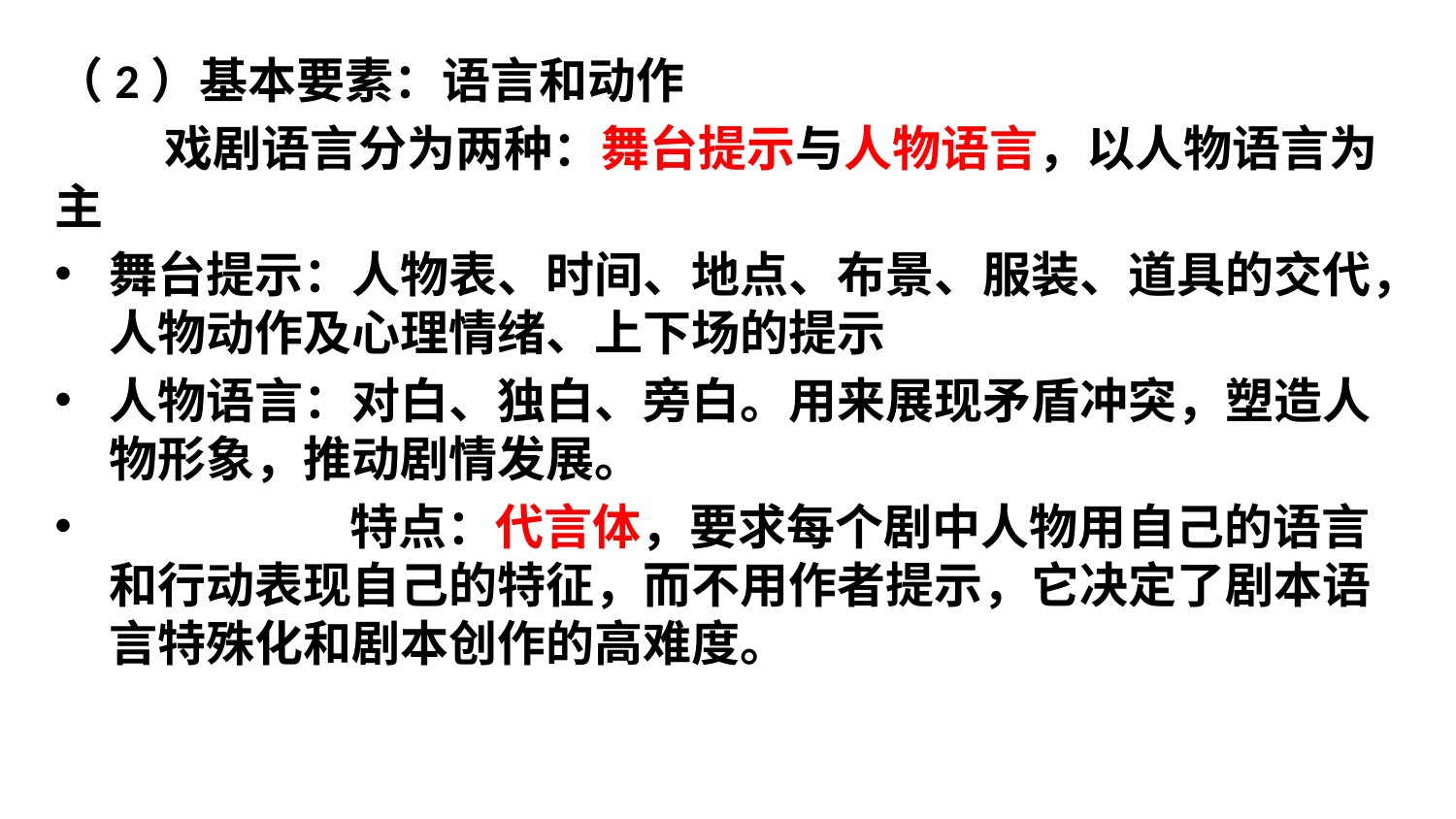

（2）基本要素：语言和动作
         戏剧语言分为两种：舞台提示与人物语言，以人物语言为主
舞台提示：人物表、时间、地点、布景、服装、道具的交代，人物动作及心理情绪、上下场的提示
人物语言：对白、独白、旁白。用来展现矛盾冲突，塑造人物形象，推动剧情发展。
                     特点：代言体，要求每个剧中人物用自己的语言和行动表现自己的特征，而不用作者提示，它决定了剧本语言特殊化和剧本创作的高难度。